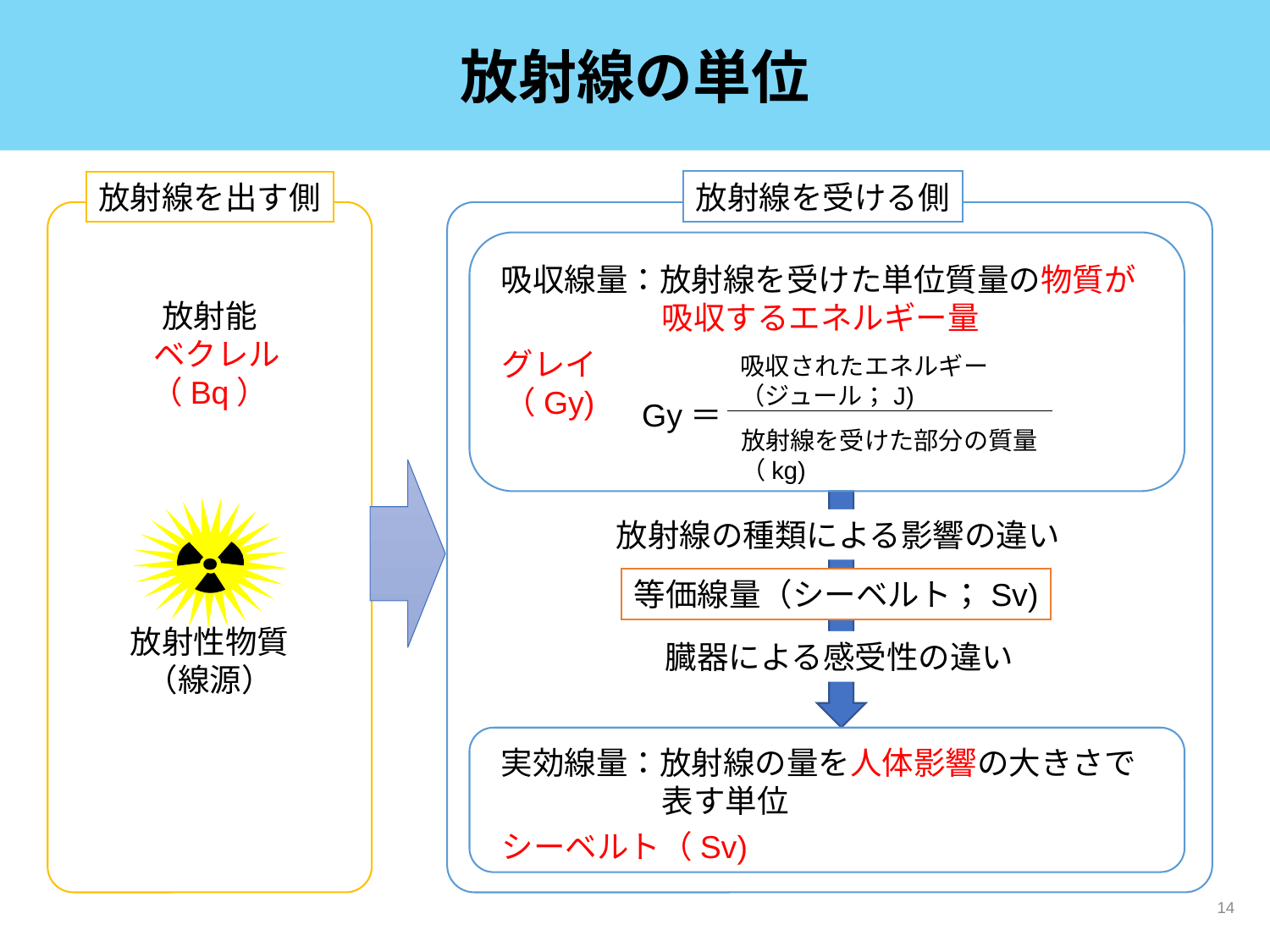

# 放射線の単位
放射線を受ける側
放射線を出す側

吸収線量：放射線を受けた単位質量の物質が吸収するエネルギー量
放射能
 ベクレル
（Bq）
グレイ
（Gy)
吸収されたエネルギー
（ジュール；J)
Gy＝
放射線を受けた部分の質量
（kg)

放射線の種類による影響の違い
等価線量（シーベルト；Sv)
放射性物質
（線源）
臓器による感受性の違い

実効線量：放射線の量を人体影響の大きさで表す単位
シーベルト（Sv)
14